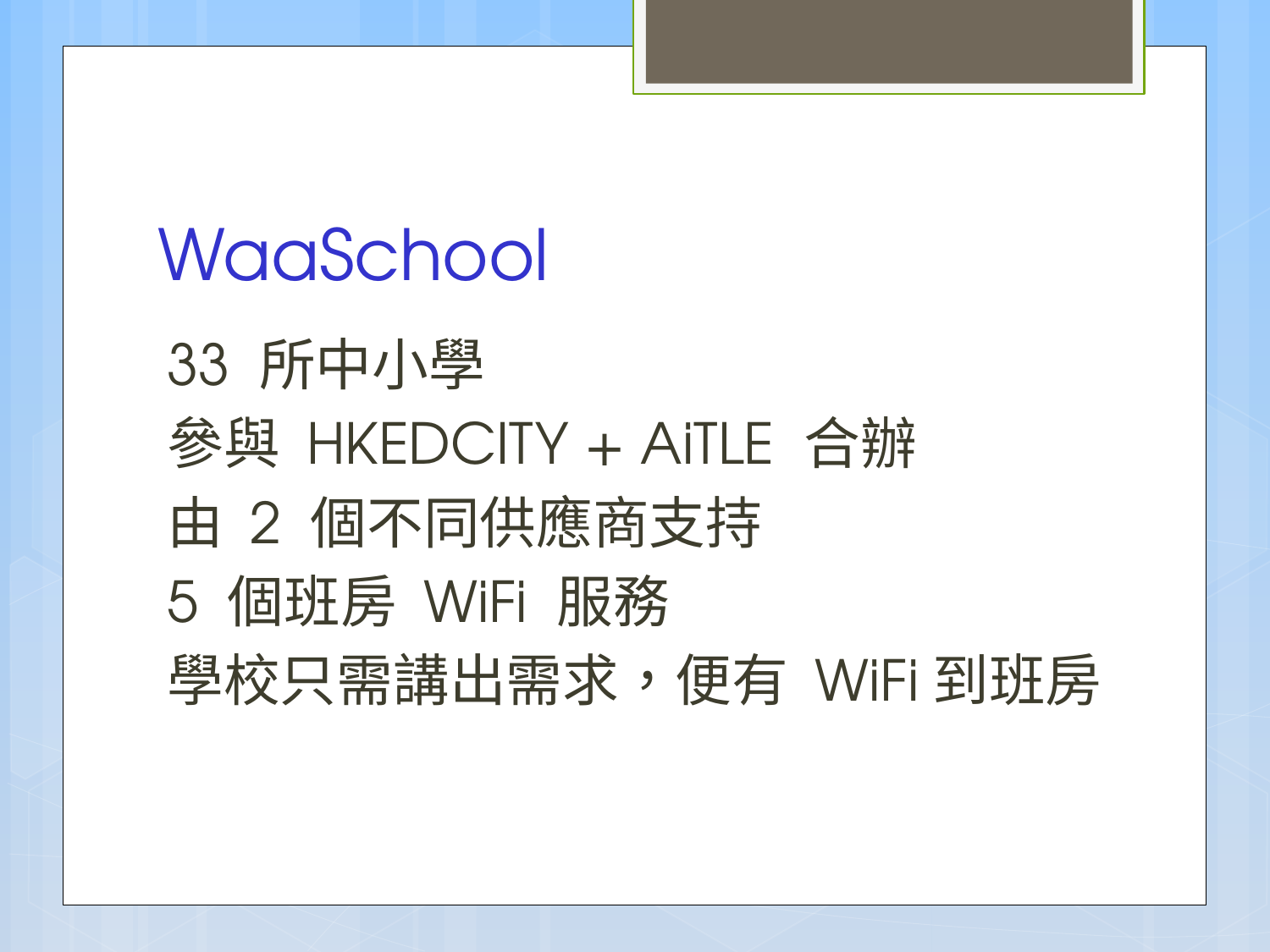

WaaSchool
33 所中小學
參與 HKEDCITY + AiTLE 合辦
由 2 個不同供應商支持
5 個班房 WiFi 服務
學校只需講出需求，便有 WiFi到班房